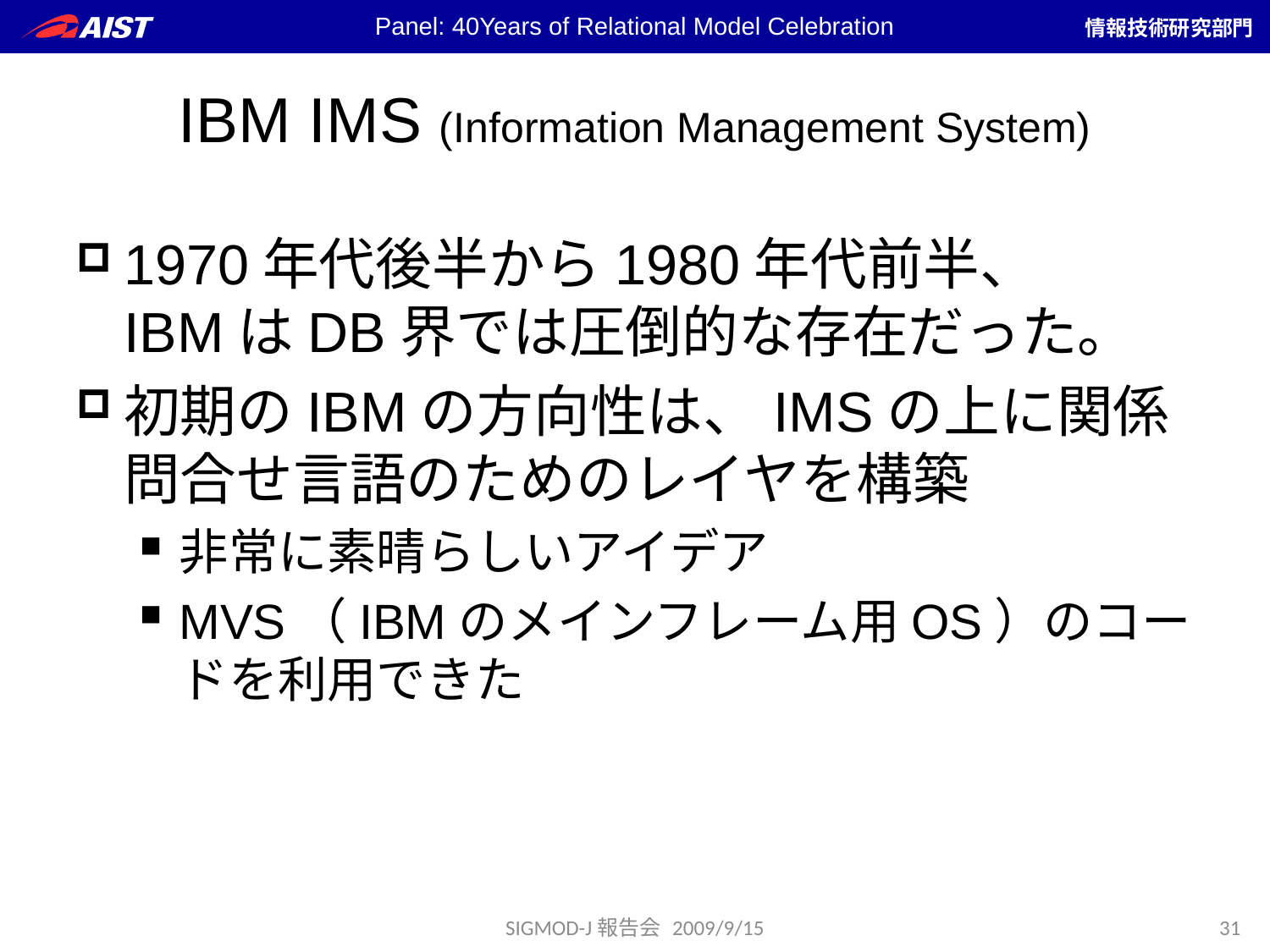

Panel: 40Years of Relational Model Celebration
# IBM IMS (Information Management System)
1970年代後半から1980年代前半、
IBMはDB界では圧倒的な存在だった。
初期のIBMの方向性は、IMSの上に関係問合せ言語のためのレイヤを構築
非常に素晴らしいアイデア
MVS（IBMのメインフレーム用OS）のコードを利用できた

SIGMOD-J報告会 2009/9/15
31